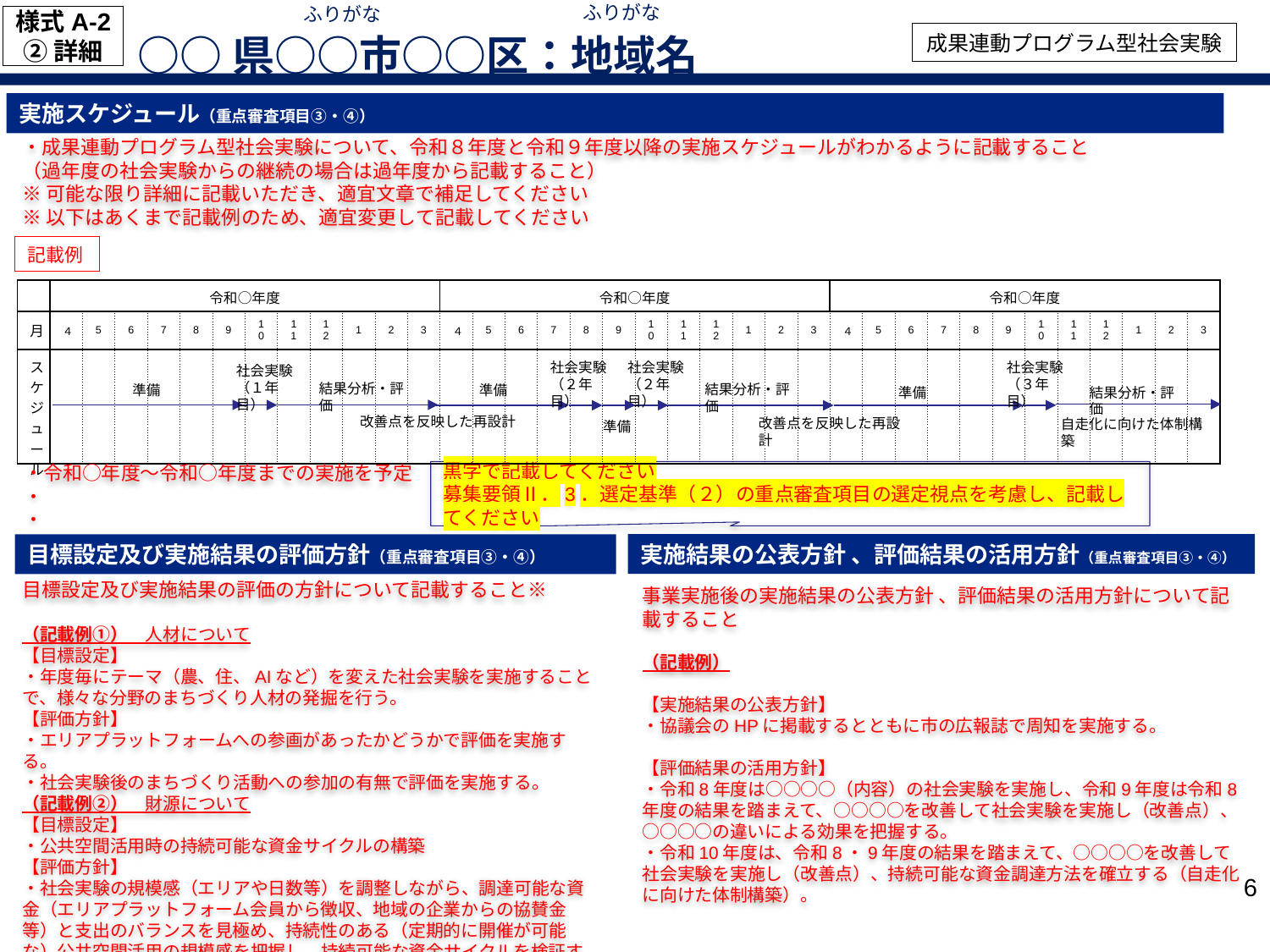

ふりがな
ふりがな
様式A-2
②詳細
○○県○○市○○区：地域名
成果連動プログラム型社会実験

実施スケジュール（重点審査項目③・④）

・成果連動プログラム型社会実験について、令和８年度と令和９年度以降の実施スケジュールがわかるように記載すること
（過年度の社会実験からの継続の場合は過年度から記載すること）
※可能な限り詳細に記載いただき、適宜文章で補足してください
※以下はあくまで記載例のため、適宜変更して記載してください
記載例
|  | 令和○年度 |  |  |  |  |  |  |  |  |  |  |  | 令和○年度 |  |  |  |  |  |  |  |  |  |  |  | 令和○年度 |  |  |  |  |  |  |  |  |  |  |  |
| --- | --- | --- | --- | --- | --- | --- | --- | --- | --- | --- | --- | --- | --- | --- | --- | --- | --- | --- | --- | --- | --- | --- | --- | --- | --- | --- | --- | --- | --- | --- | --- | --- | --- | --- | --- | --- |
| 月 | ４ | 5 | 6 | 7 | 8 | 9 | 10 | 11 | 12 | 1 | 2 | 3 | ４ | 5 | 6 | 7 | 8 | 9 | 10 | 11 | 12 | 1 | 2 | 3 | ４ | 5 | 6 | 7 | 8 | 9 | 10 | 11 | 12 | 1 | 2 | 3 |
| スケジュール |  |  |  |  |  |  |  |  |  |  |  |  |  |  |  |  |  |  |  |  |  |  |  |  |  |  |  |  |  |  |  |  |  |  |  |  |
社会実験
（３年目）
社会実験
（２年目）
社会実験
（２年目）
社会実験
（１年目）
結果分析・評価
結果分析・評価
準備
準備
結果分析・評価
準備
改善点を反映した再設計
改善点を反映した再設計
自走化に向けた体制構築
準備
・令和○年度～令和○年度までの実施を予定
・
・
黒字で記載してください
募集要領Ⅱ．3．選定基準（２）の重点審査項目の選定視点を考慮し、記載してください
実施結果の公表方針 、評価結果の活用方針（重点審査項目③・④）
目標設定及び実施結果の評価方針（重点審査項目③・④）
（ご参考）
※可能な範囲で結構ですが、目標設定及び実施結果の評価の方針については、以下のような記載をすることが望ましいと考えています。
・社会実験の目標設定について、その根拠や妥当性を示す。
・量的な評価と質的な評価を行う。
・評価指標に用いるデータの詳細を示す。（例：エリマネ団体自らが保有するデータ、行政等の統計データ、地域の民間事業者が保有するデータ、居心地の良さなど関係主体の主観等の変化に関するデータ）
・多様なプレイヤーを巻き込むために、参加者数のような人材に関する指標を設定する。
・財源確保のために、事業収益のような財源に関する指標を設定する。
目標設定及び実施結果の評価の方針について記載すること※

（記載例①）　人材について
【目標設定】
・年度毎にテーマ（農、住、AIなど）を変えた社会実験を実施することで、様々な分野のまちづくり人材の発掘を行う。
【評価方針】
・エリアプラットフォームへの参画があったかどうかで評価を実施する。
・社会実験後のまちづくり活動への参加の有無で評価を実施する。
（記載例②）　財源について
【目標設定】
・公共空間活用時の持続可能な資金サイクルの構築
【評価方針】
・社会実験の規模感（エリアや日数等）を調整しながら、調達可能な資金（エリアプラットフォーム会員から徴収、地域の企業からの協賛金等）と支出のバランスを見極め、持続性のある（定期的に開催が可能な）公共空間活用の規模感を把握し、持続可能な資金サイクルを検証する。
事業実施後の実施結果の公表方針 、評価結果の活用方針について記載すること

（記載例）

【実施結果の公表方針】
・協議会のHPに掲載するとともに市の広報誌で周知を実施する。

【評価結果の活用方針】
・令和8年度は○○○○（内容）の社会実験を実施し、令和9年度は令和8年度の結果を踏まえて、○○○○を改善して社会実験を実施し（改善点）、○○○○の違いによる効果を把握する。
・令和10年度は、令和8・9年度の結果を踏まえて、○○○○を改善して社会実験を実施し（改善点）、持続可能な資金調達方法を確立する（自走化に向けた体制構築）。
6